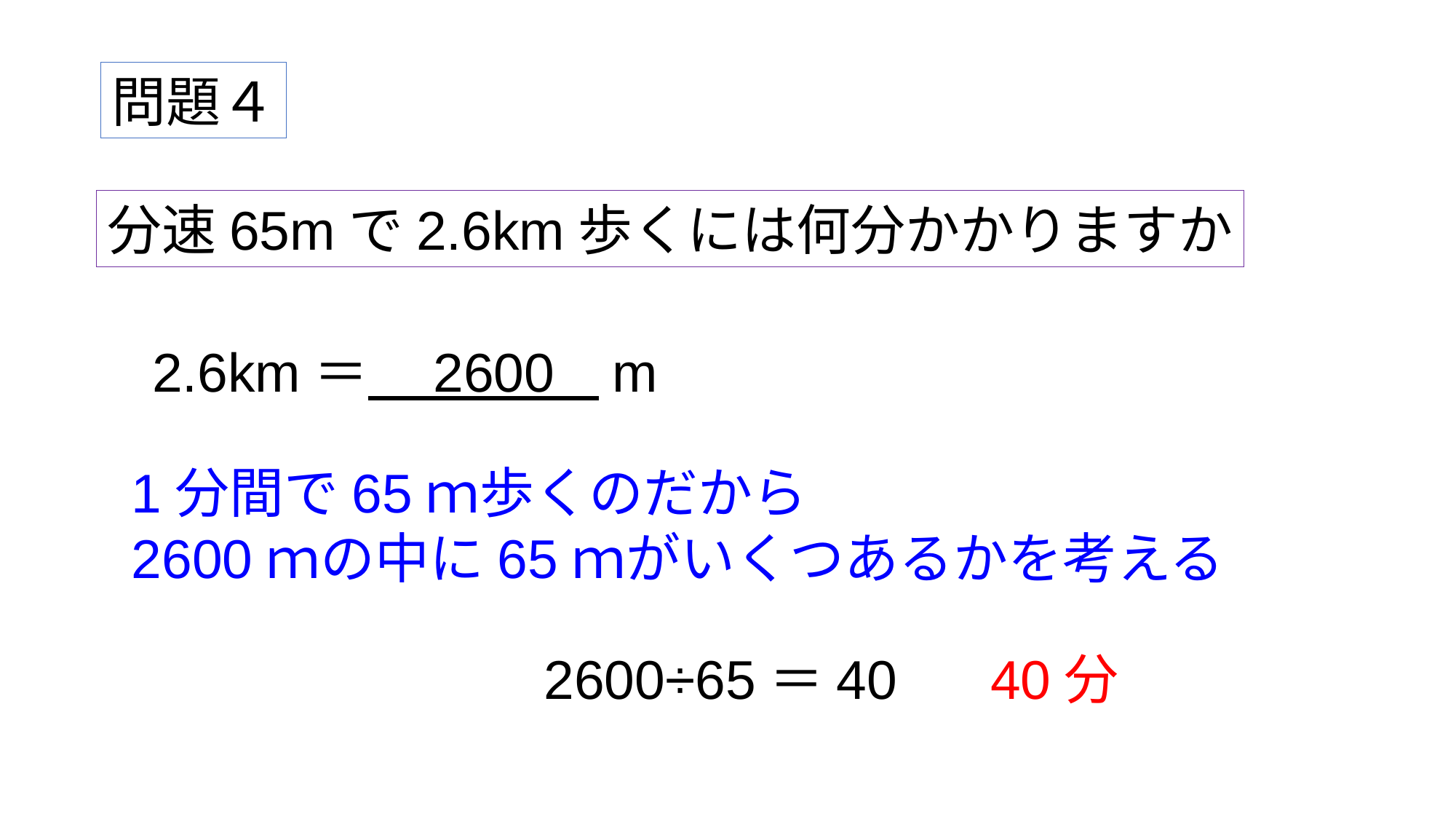

問題４
分速65mで2.6km歩くには何分かかりますか
2.6km＝　　　　 m
2600
1分間で65ｍ歩くのだから
2600ｍの中に65ｍがいくつあるかを考える
2600÷65＝40　 40分